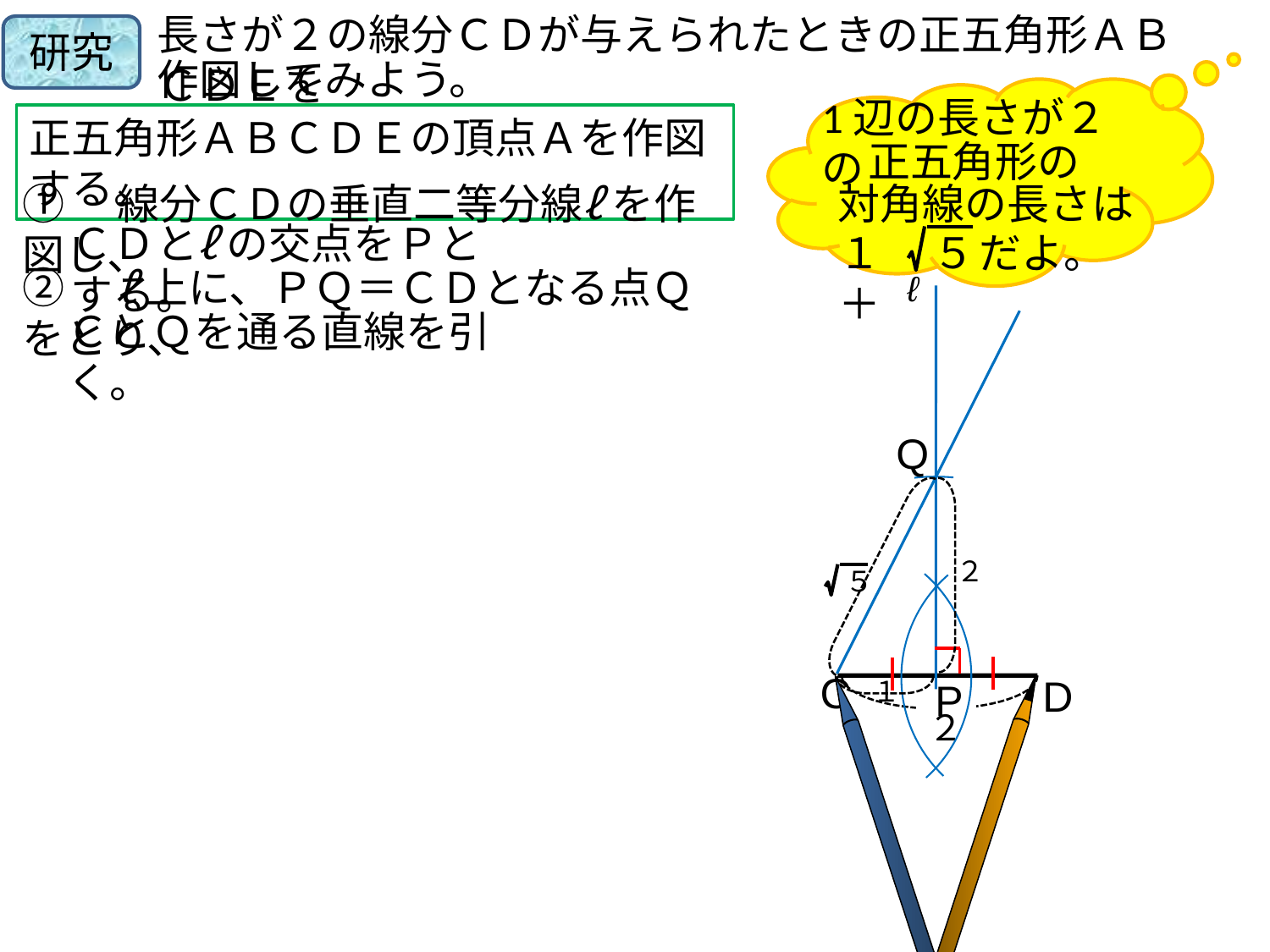

長さが２の線分ＣＤが与えられたときの正五角形ＡＢＣＤＥを
研究
作図してみよう。

1辺の長さが２の
正五角形の
対角線の長さは
だよ。
１＋
５

正五角形ＡＢＣＤＥの頂点Ａを作図する。
①　線分ＣＤの垂直二等分線ℓ を作図し、

ＣＤとℓ の交点をＰとする。
②　ℓ 上に、ＰＱ＝ＣＤとなる点Ｑをとり、
ℓ

ＣとＱを通る直線を引く。

Q

５

２

C
D

２

１
P